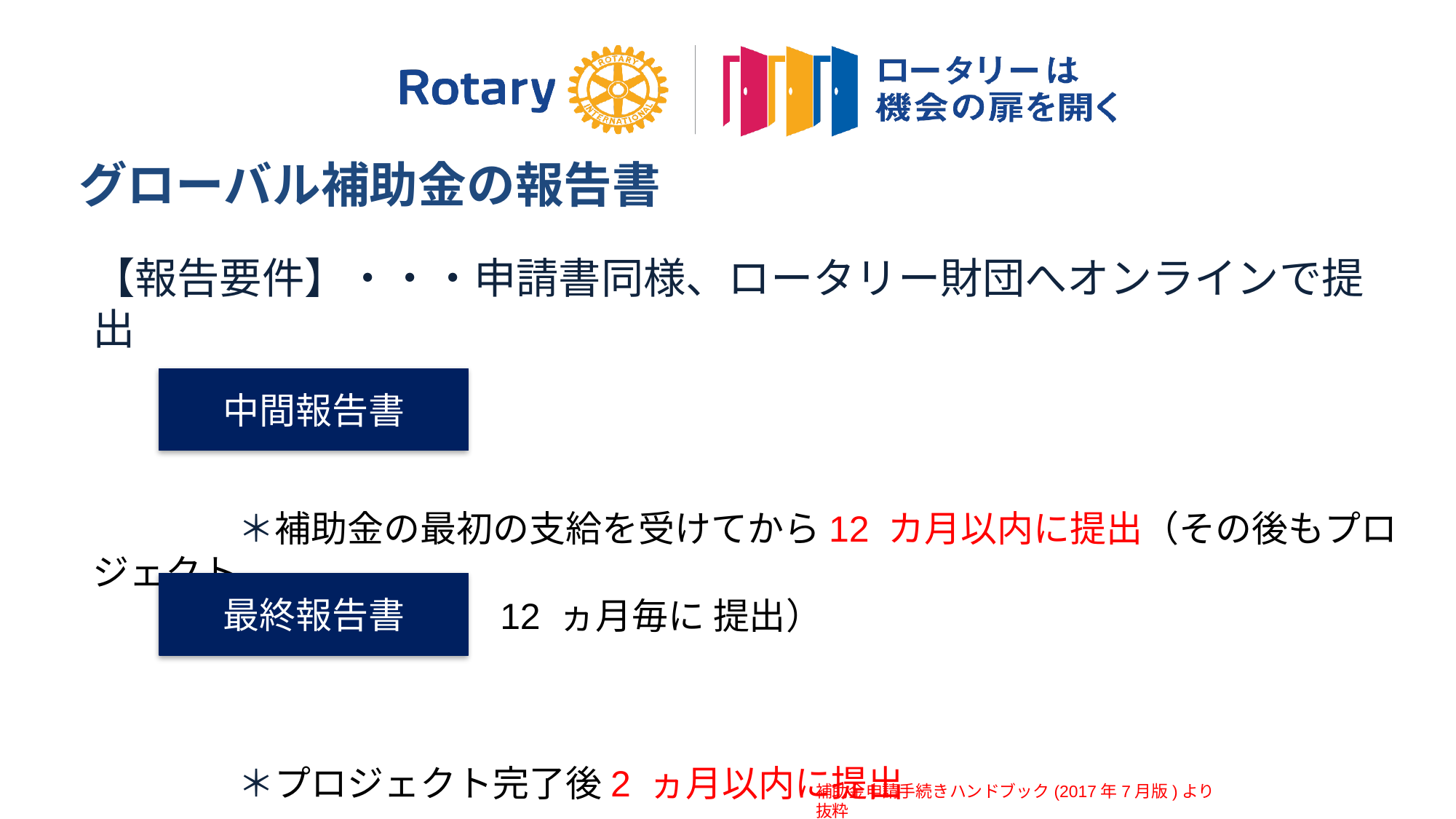

グローバル補助金の報告書
【報告要件】・・・申請書同様、ロータリー財団へオンラインで提出

　　　　＊補助金の最初の支給を受けてから12 カ月以内に提出（その後もプロジェクト
　　　　　　完了まで、12 ヵ月毎に 提出）

　　　　＊プロジェクト完了後2 ヵ月以内に提出
中間報告書
最終報告書
補助金申請手続きハンドブック(2017年7月版)より抜粋